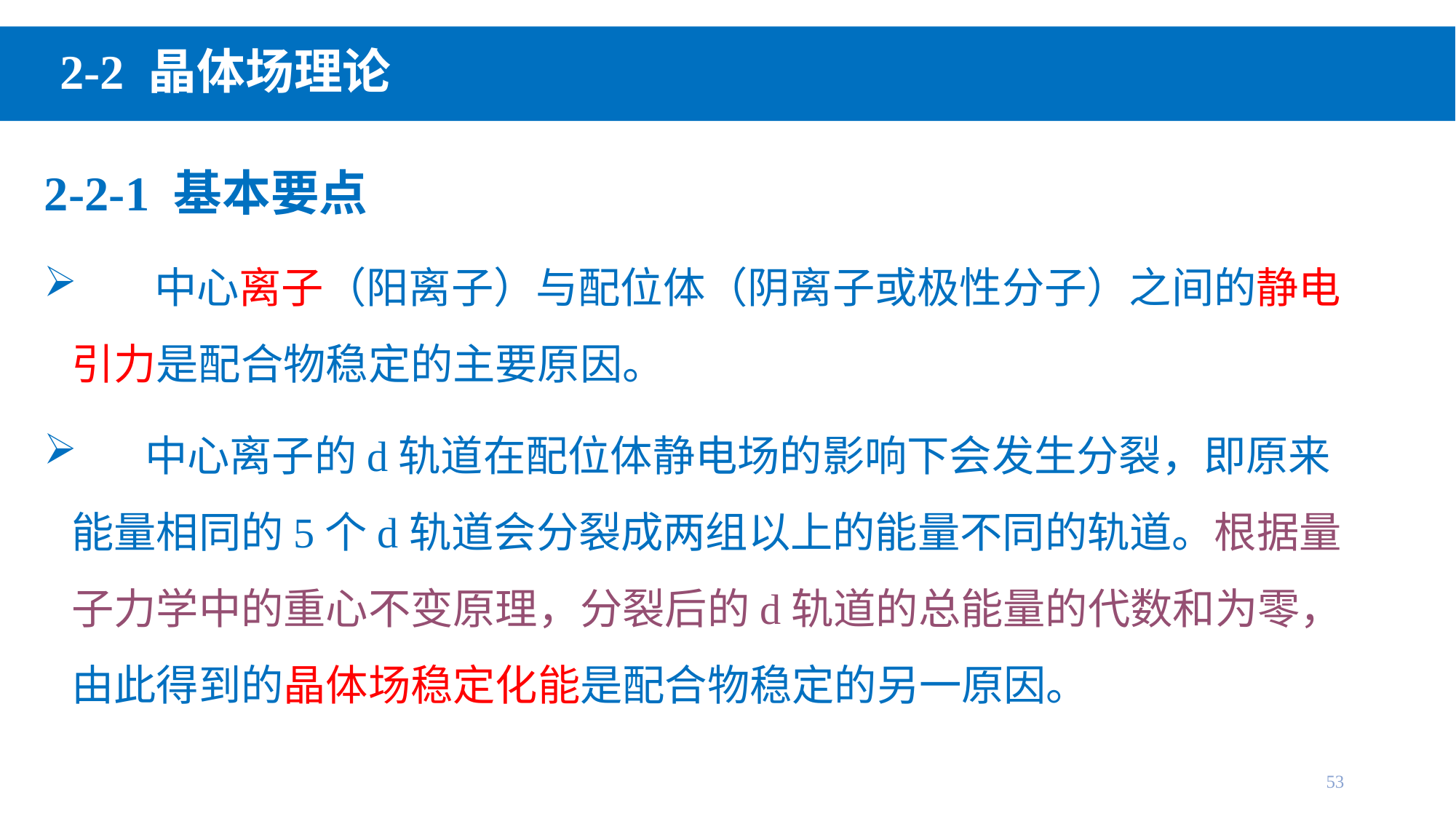

# 2-2 晶体场理论

2-2-1 基本要点
       中心离子（阳离子）与配位体（阴离子或极性分子）之间的静电引力是配合物稳定的主要原因。
      中心离子的d轨道在配位体静电场的影响下会发生分裂，即原来能量相同的5个d轨道会分裂成两组以上的能量不同的轨道。根据量子力学中的重心不变原理，分裂后的d轨道的总能量的代数和为零，由此得到的晶体场稳定化能是配合物稳定的另一原因。
53